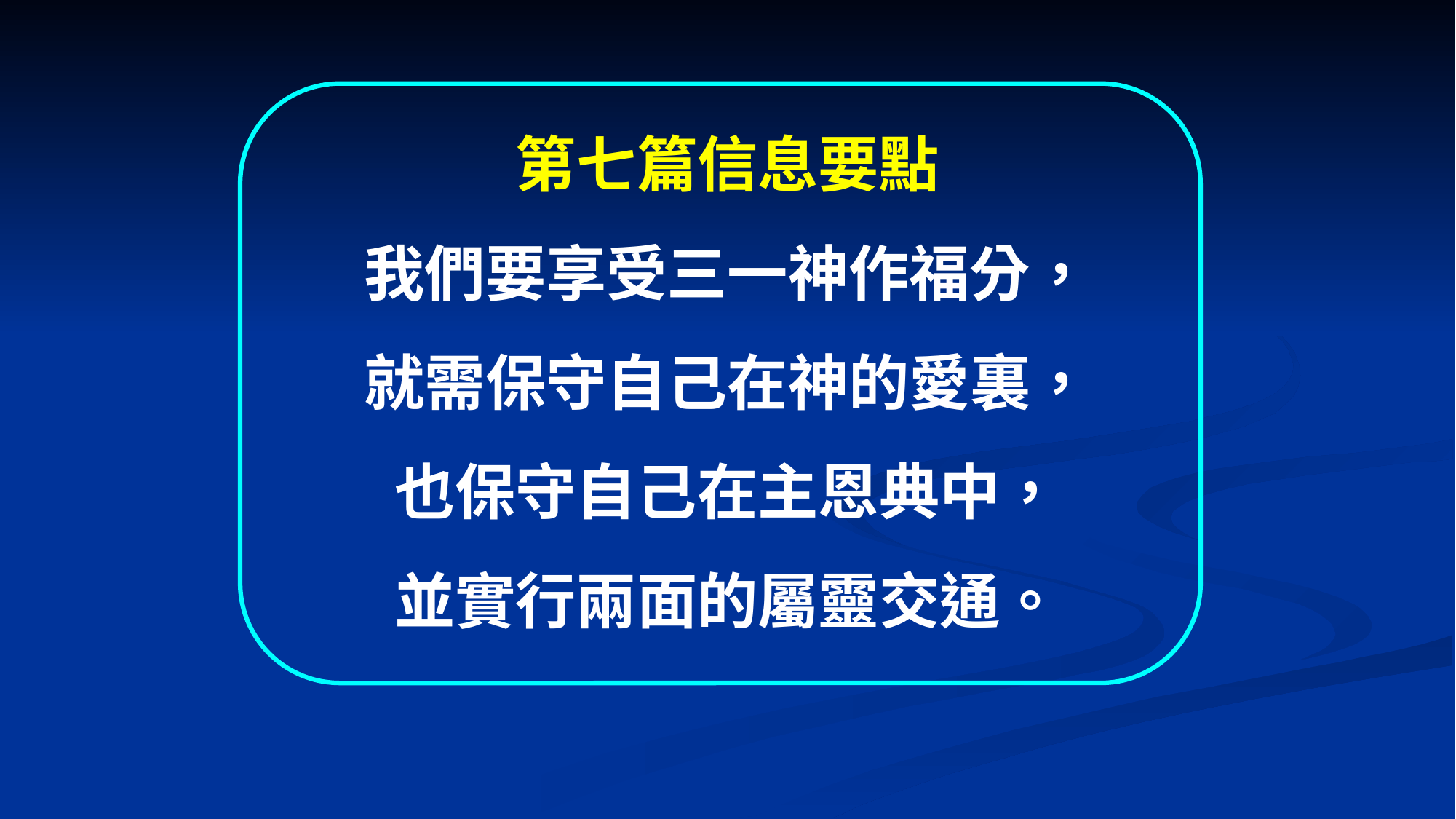

第七篇信息要點
我們要享受三一神作福分，
就需保守自己在神的愛裏，
也保守自己在主恩典中，
並實行兩面的屬靈交通。